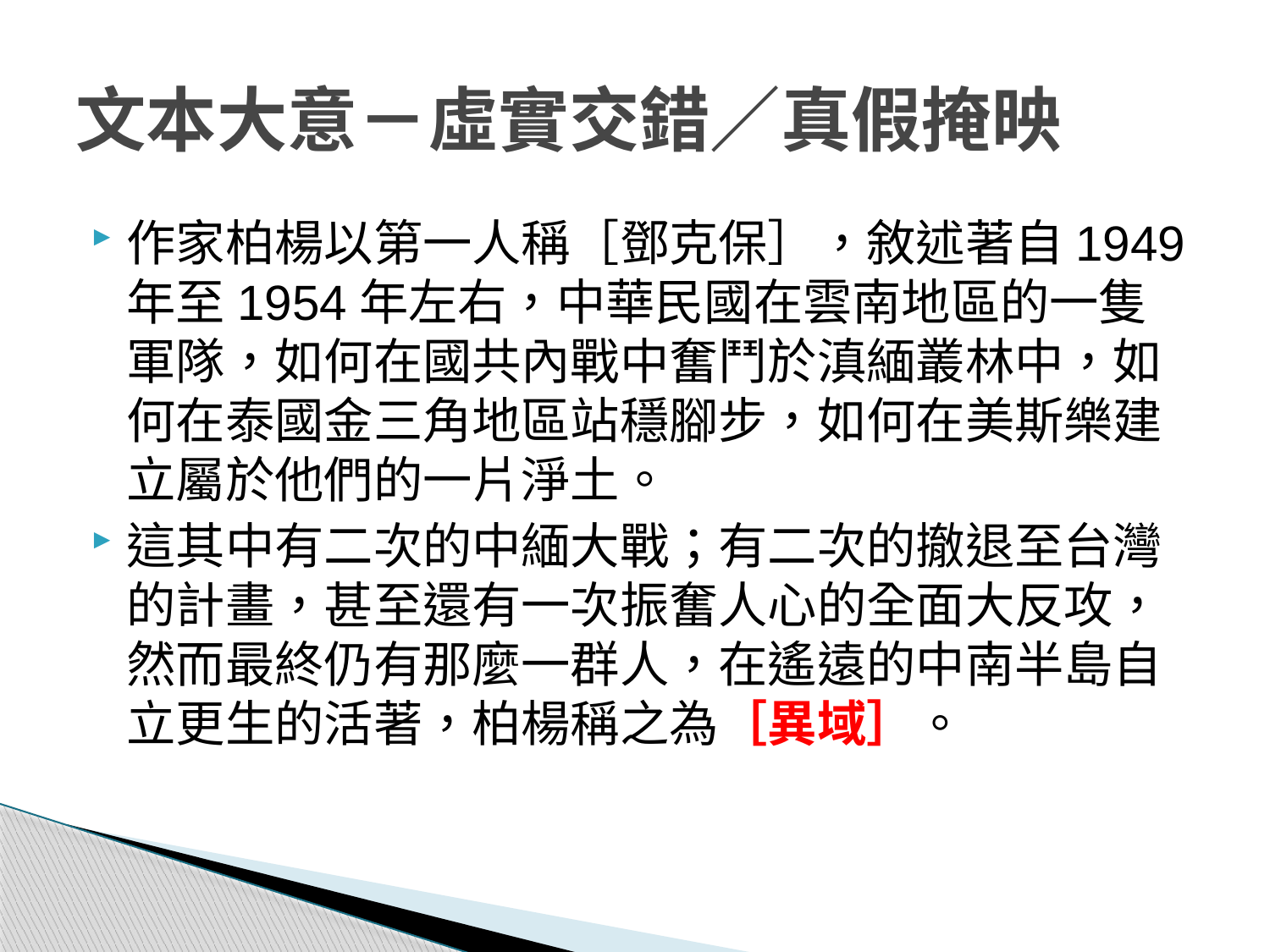

# 文本大意－虛實交錯／真假掩映
作家柏楊以第一人稱［鄧克保］，敘述著自1949年至1954年左右，中華民國在雲南地區的一隻軍隊，如何在國共內戰中奮鬥於滇緬叢林中，如何在泰國金三角地區站穩腳步，如何在美斯樂建立屬於他們的一片淨土。
這其中有二次的中緬大戰；有二次的撤退至台灣的計畫，甚至還有一次振奮人心的全面大反攻，然而最終仍有那麼一群人，在遙遠的中南半島自立更生的活著，柏楊稱之為［異域］。